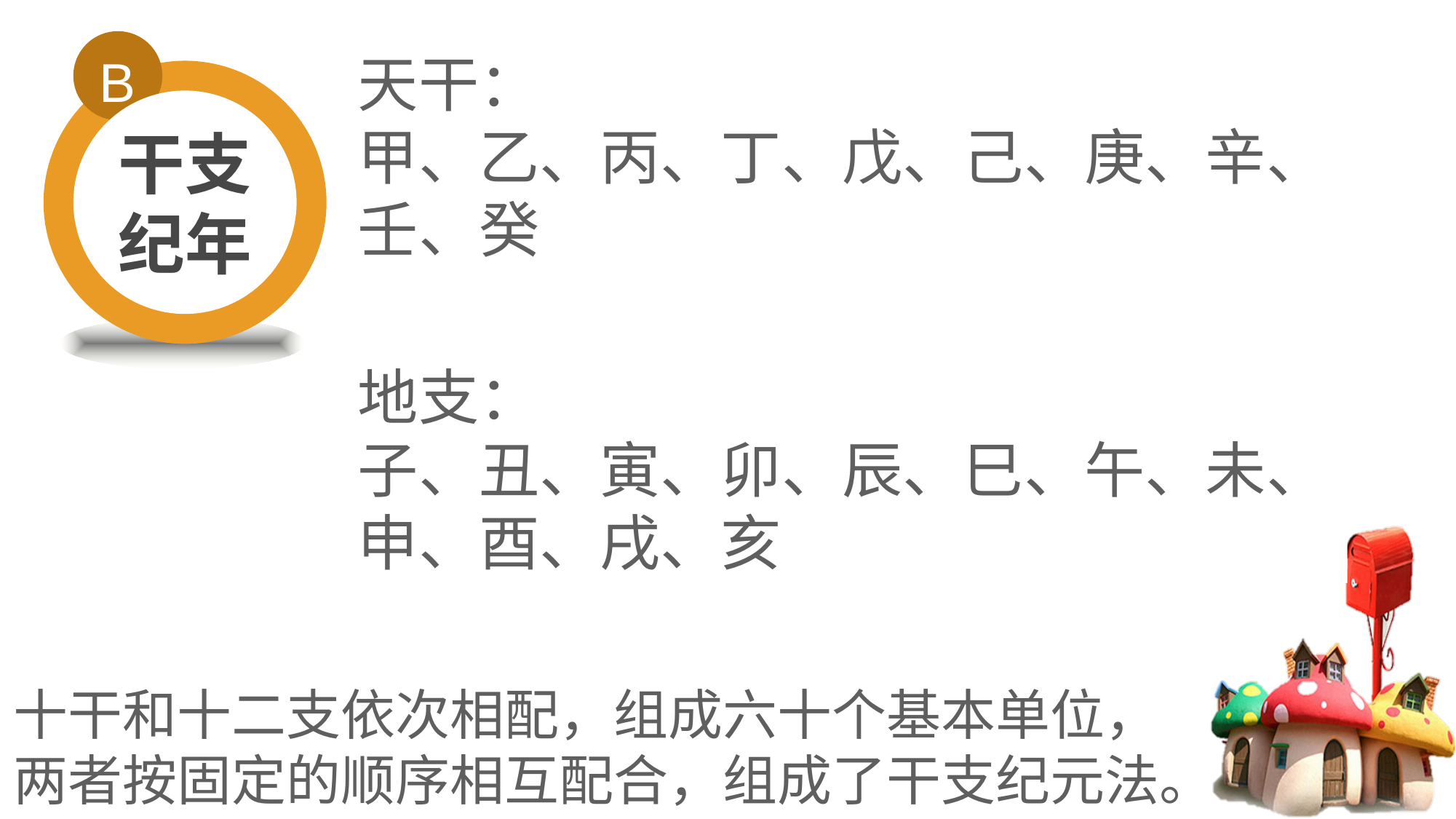

B

干支
纪年

天干：
甲、乙、丙、丁、戊、己、庚、辛、壬、癸
地支：
子、丑、寅、卯、辰、巳、午、未、申、酉、戌、亥
十干和十二支依次相配，组成六十个基本单位，两者按固定的顺序相互配合，组成了干支纪元法。
18